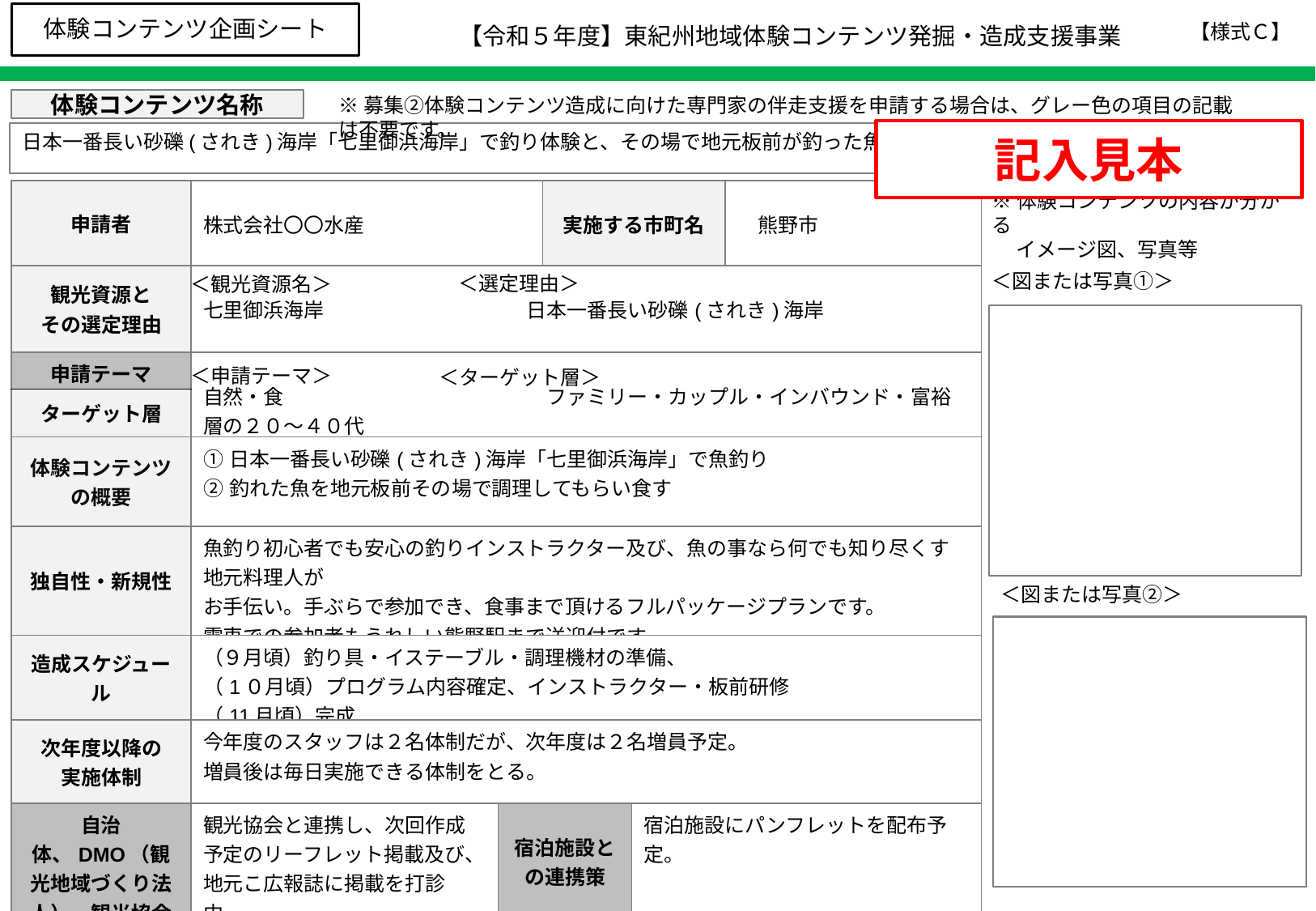

体験コンテンツ企画シート
# 【令和５年度】東紀州地域体験コンテンツ発掘・造成支援事業
【様式Ｃ】
※募集②体験コンテンツ造成に向けた専門家の伴走支援を申請する場合は、グレー色の項目の記載は不要です。
体験コンテンツ名称
記入見本
日本一番長い砂礫(されき)海岸「七里御浜海岸」で釣り体験と、その場で地元板前が釣った魚を調理
| 申請者 | 株式会社〇〇水産 |  | 実施する市町名 |  | 熊野市 |
| --- | --- | --- | --- | --- | --- |
| 観光資源と その選定理由 | 七里御浜海岸　　　　　　　　　　日本一番長い砂礫(されき)海岸 |  |  |  |  |
| 申請テーマ | 自然・食　　　　　　　　　　　　　ファミリー・カップル・インバウンド・富裕層の２０～４０代 |  |  |  |  |
| ターゲット層 |  |  |  |  |  |
| 体験コンテンツの概要 | ①日本一番長い砂礫(されき)海岸「七里御浜海岸」で魚釣り ②釣れた魚を地元板前その場で調理してもらい食す |  |  |  |  |
| 独自性・新規性 | 魚釣り初心者でも安心の釣りインストラクター及び、魚の事なら何でも知り尽くす地元料理人が お手伝い。手ぶらで参加でき、食事まで頂けるフルパッケージプランです。 電車での参加者もうれしい熊野駅まで送迎付です。 |  |  |  |  |
| 造成スケジュール | （９月頃）釣り具・イステーブル・調理機材の準備、 （1０月頃）プログラム内容確定、インストラクター・板前研修 （11月頃）完成 |  |  |  |  |
| 次年度以降の 実施体制 | 今年度のスタッフは２名体制だが、次年度は２名増員予定。 増員後は毎日実施できる体制をとる。 |  |  |  |  |
| 自治体、DMO（観光地域づくり法人）、観光協会との連携策 | 観光協会と連携し、次回作成予定のリーフレット掲載及び、地元こ広報誌に掲載を打診中。 | 宿泊施設との連携策 |  | 宿泊施設にパンフレットを配布予定。 |  |
※体験コンテンツの内容が分かる
　 イメージ図、写真等
＜図または写真①＞
＜選定理由＞
＜観光資源名＞

＜申請テーマ＞
＜ターゲット層＞
＜図または写真②＞